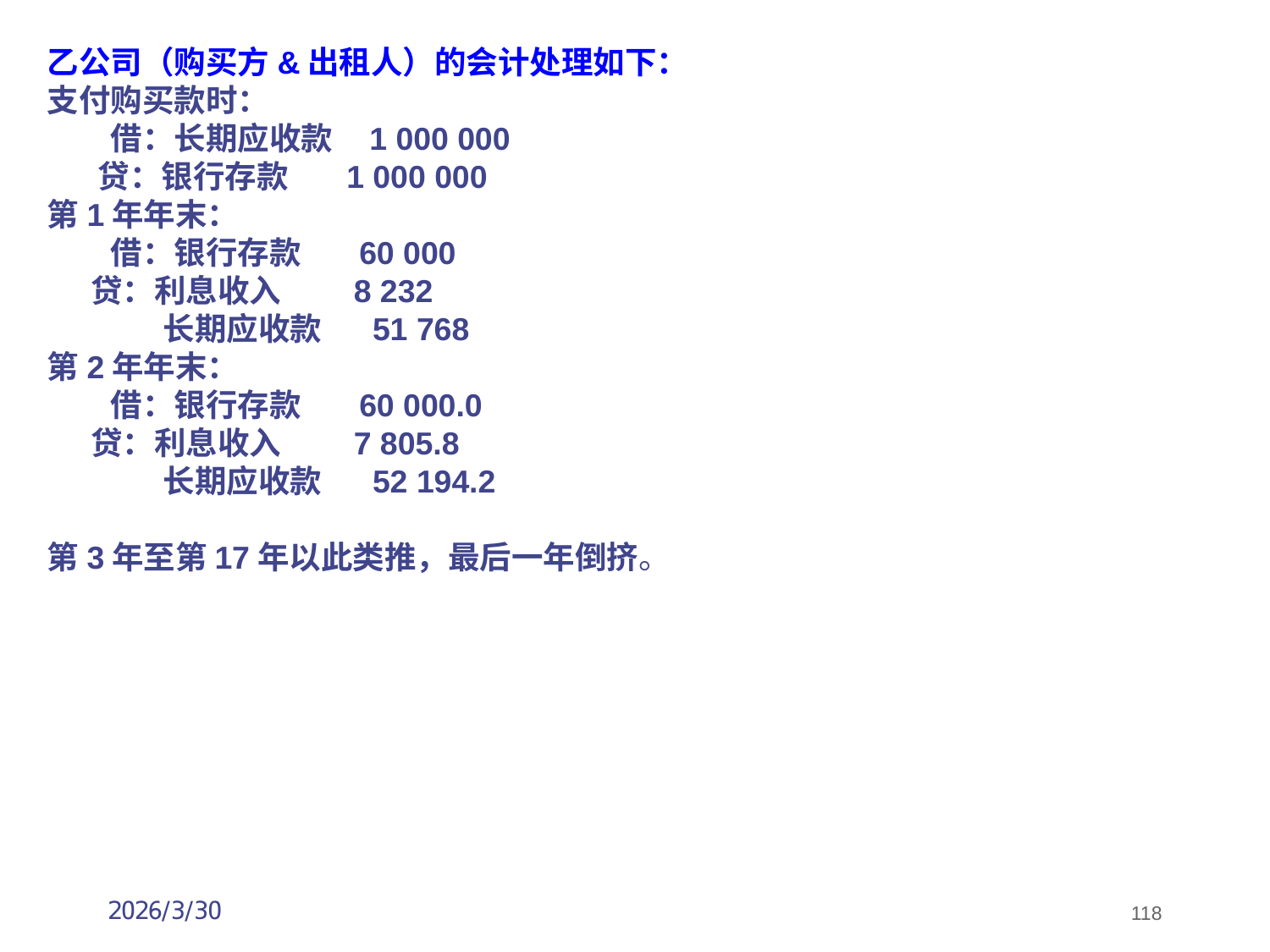

乙公司（购买方&出租人）的会计处理如下：
支付购买款时：
　　借：长期应收款    1 000 000
      贷：银行存款       1 000 000
第1年年末：
　　借：银行存款       60 000
     贷：利息收入         8 232
               长期应收款      51 768
第2年年末：
　　借：银行存款       60 000.0
     贷：利息收入         7 805.8
               长期应收款      52 194.2

第3年至第17年以此类推，最后一年倒挤。

2026/3/30
118